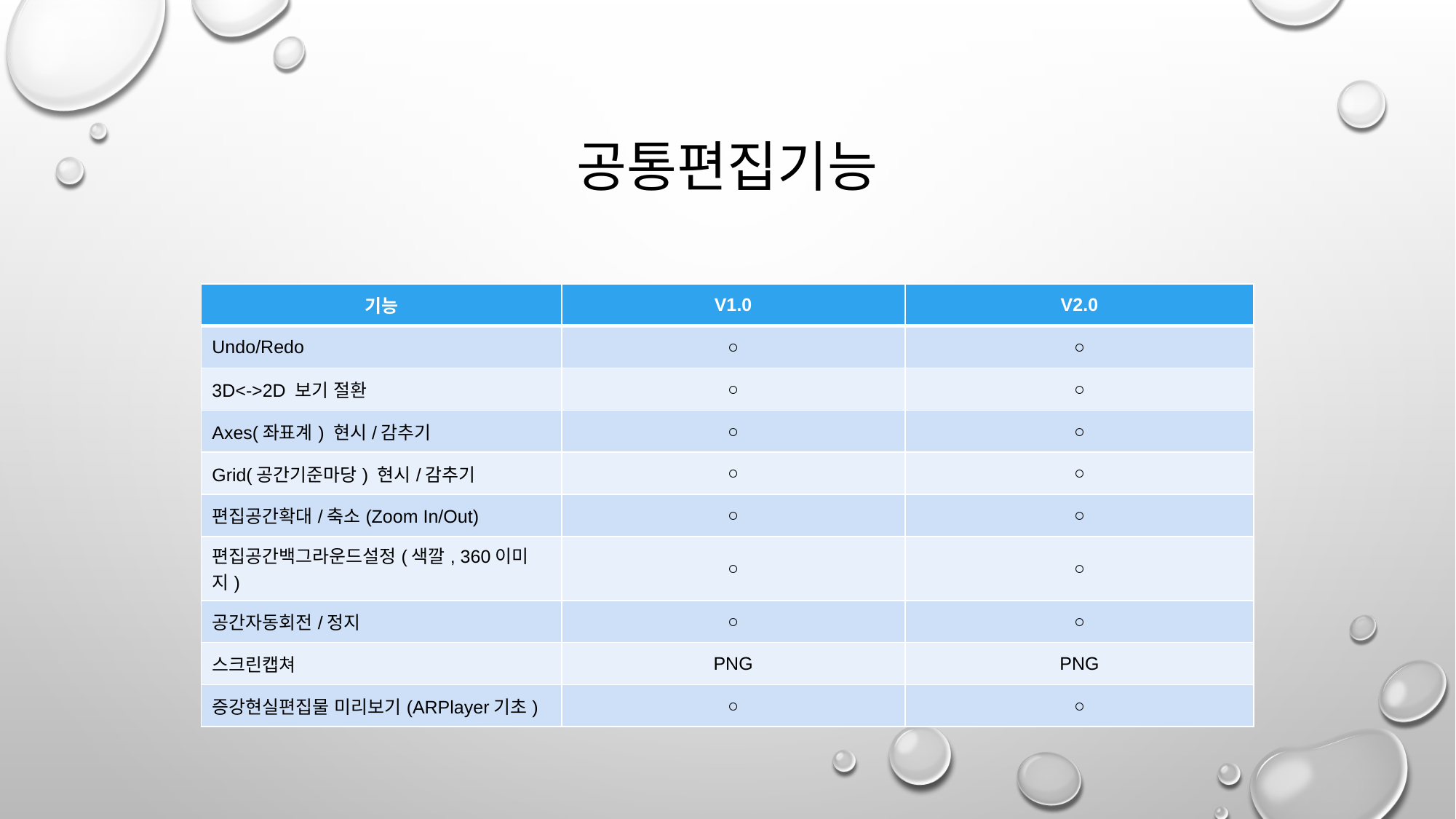

# 공통편집기능
| 기능 | V1.0 | V2.0 |
| --- | --- | --- |
| Undo/Redo | ○ | ○ |
| 3D<->2D 보기 절환 | ○ | ○ |
| Axes(좌표계) 현시/감추기 | ○ | ○ |
| Grid(공간기준마당) 현시/감추기 | ○ | ○ |
| 편집공간확대/축소(Zoom In/Out) | ○ | ○ |
| 편집공간백그라운드설정(색깔, 360이미지) | ○ | ○ |
| 공간자동회전/정지 | ○ | ○ |
| 스크린캡쳐 | PNG | PNG |
| 증강현실편집물 미리보기(ARPlayer기초) | ○ | ○ |